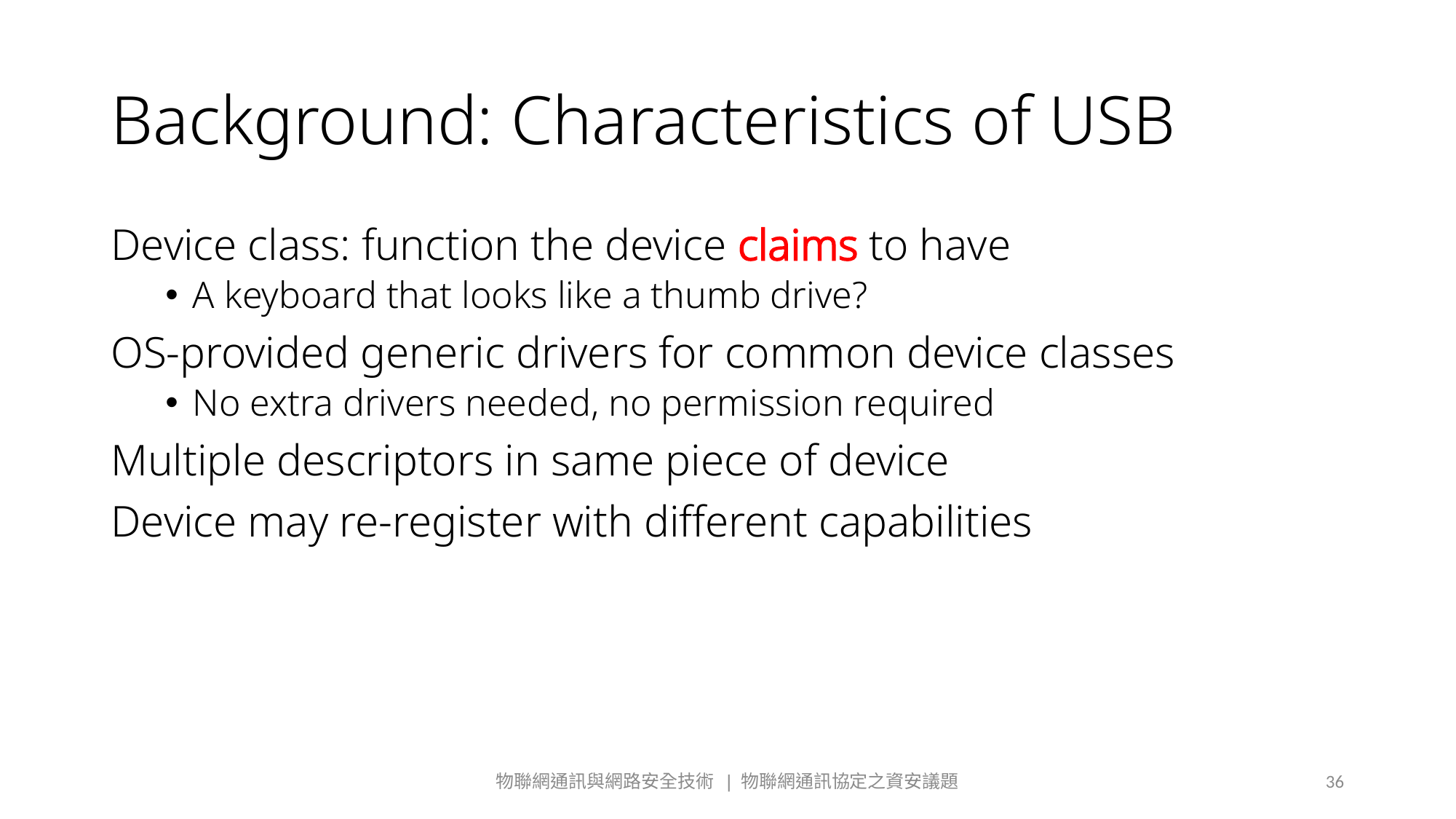

# Background: Characteristics of USB
Device class: function the device claims to have
A keyboard that looks like a thumb drive?
OS-provided generic drivers for common device classes
No extra drivers needed, no permission required
Multiple descriptors in same piece of device
Device may re-register with different capabilities
物聯網通訊與網路安全技術  | 物聯網通訊協定之資安議題
36